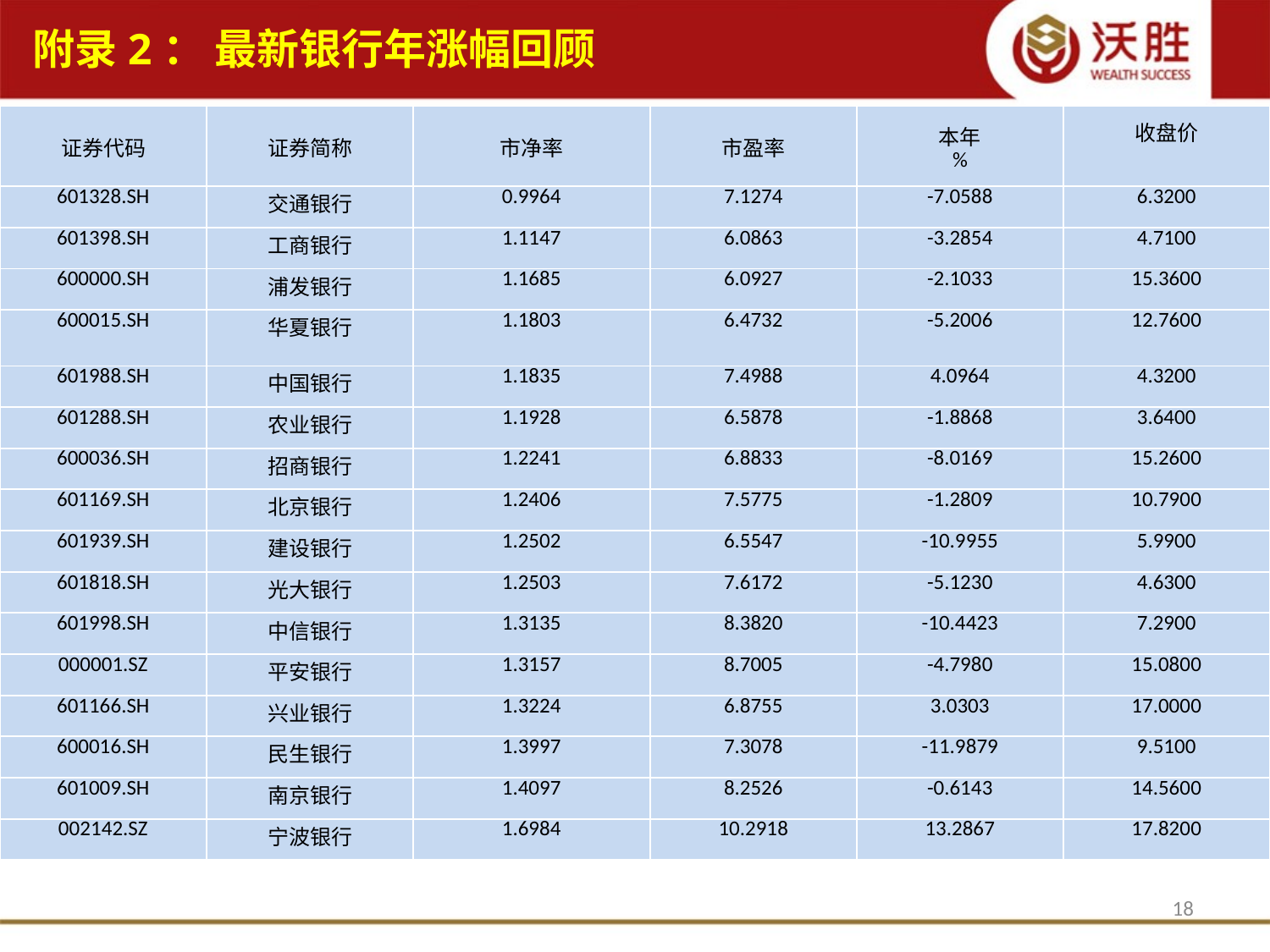

附录2： 最新银行年涨幅回顾
| 证券代码 | 证券简称 | 市净率 | 市盈率 | 本年 % | 收盘价 |
| --- | --- | --- | --- | --- | --- |
| 601328.SH | 交通银行 | 0.9964 | 7.1274 | -7.0588 | 6.3200 |
| 601398.SH | 工商银行 | 1.1147 | 6.0863 | -3.2854 | 4.7100 |
| 600000.SH | 浦发银行 | 1.1685 | 6.0927 | -2.1033 | 15.3600 |
| 600015.SH | 华夏银行 | 1.1803 | 6.4732 | -5.2006 | 12.7600 |
| 601988.SH | 中国银行 | 1.1835 | 7.4988 | 4.0964 | 4.3200 |
| 601288.SH | 农业银行 | 1.1928 | 6.5878 | -1.8868 | 3.6400 |
| 600036.SH | 招商银行 | 1.2241 | 6.8833 | -8.0169 | 15.2600 |
| 601169.SH | 北京银行 | 1.2406 | 7.5775 | -1.2809 | 10.7900 |
| 601939.SH | 建设银行 | 1.2502 | 6.5547 | -10.9955 | 5.9900 |
| 601818.SH | 光大银行 | 1.2503 | 7.6172 | -5.1230 | 4.6300 |
| 601998.SH | 中信银行 | 1.3135 | 8.3820 | -10.4423 | 7.2900 |
| 000001.SZ | 平安银行 | 1.3157 | 8.7005 | -4.7980 | 15.0800 |
| 601166.SH | 兴业银行 | 1.3224 | 6.8755 | 3.0303 | 17.0000 |
| 600016.SH | 民生银行 | 1.3997 | 7.3078 | -11.9879 | 9.5100 |
| 601009.SH | 南京银行 | 1.4097 | 8.2526 | -0.6143 | 14.5600 |
| 002142.SZ | 宁波银行 | 1.6984 | 10.2918 | 13.2867 | 17.8200 |
18